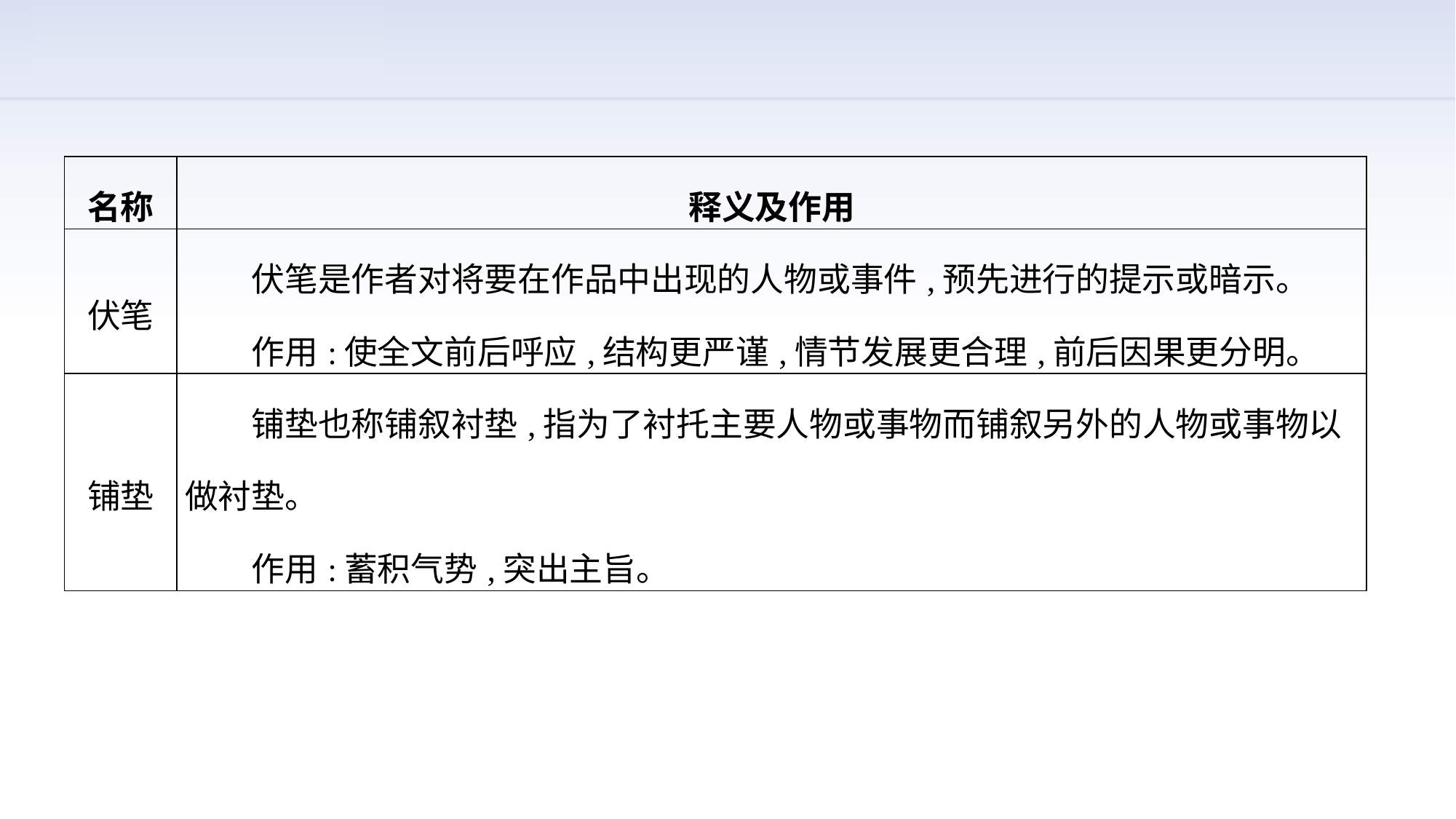

| 名称 | 释义及作用 |
| --- | --- |
| 伏笔 | 伏笔是作者对将要在作品中出现的人物或事件,预先进行的提示或暗示。 　　作用:使全文前后呼应,结构更严谨,情节发展更合理,前后因果更分明。 |
| 铺垫 | 铺垫也称铺叙衬垫,指为了衬托主要人物或事物而铺叙另外的人物或事物以做衬垫。 　　作用:蓄积气势,突出主旨。 |